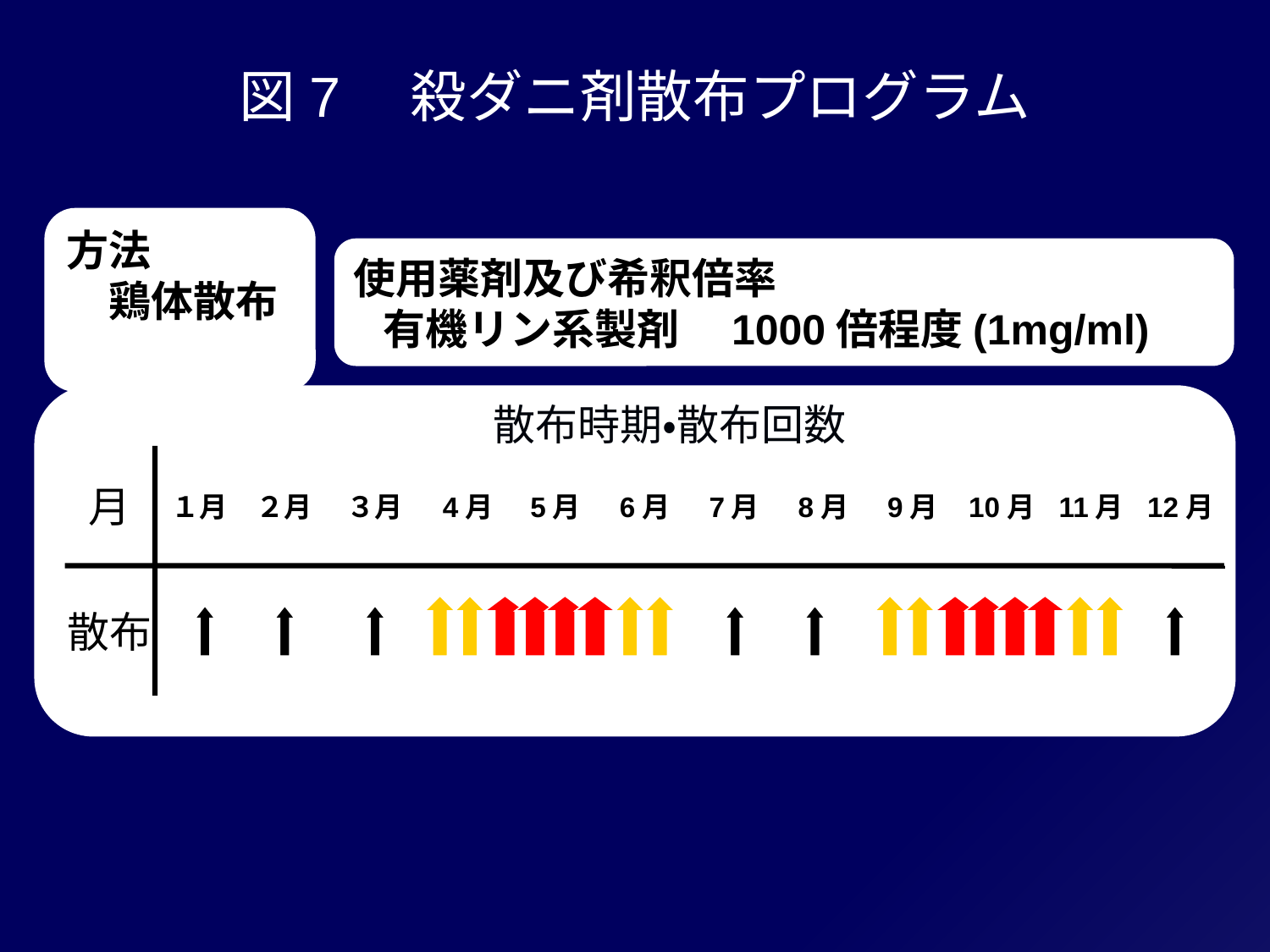

図7　殺ダニ剤散布プログラム
方法
　鶏体散布
使用薬剤及び希釈倍率
  有機リン系製剤　1000倍程度(1mg/ml)

月

１月

２月

３月

4月

5月

6月

7月

8月

9月

10月

11月

12月

散布

散布時期・散布回数